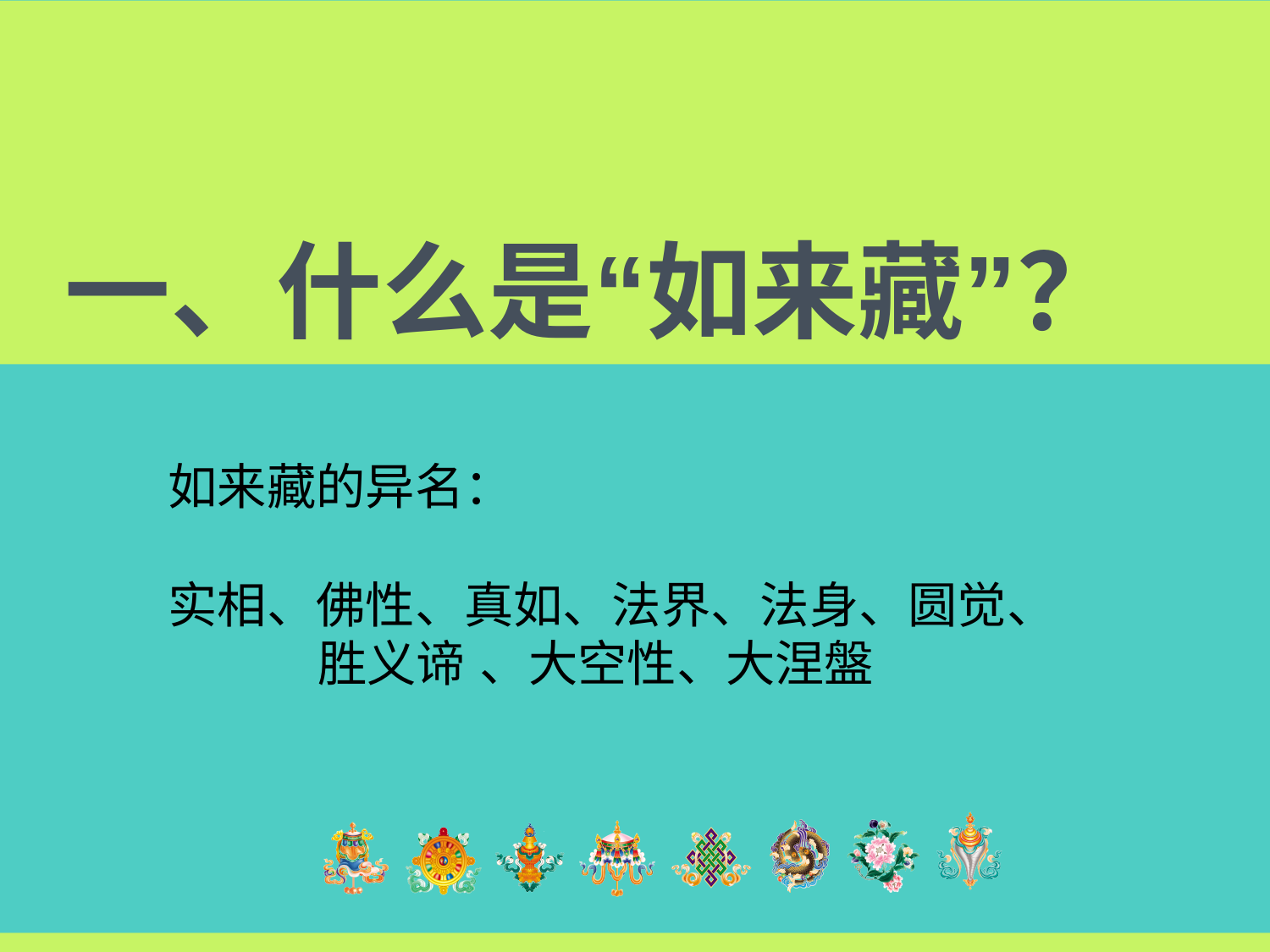

一、什么是“如来藏”？
如来藏的异名：

实相、佛性、真如、法界、法身、圆觉、
          胜义谛 、大空性、大涅盤